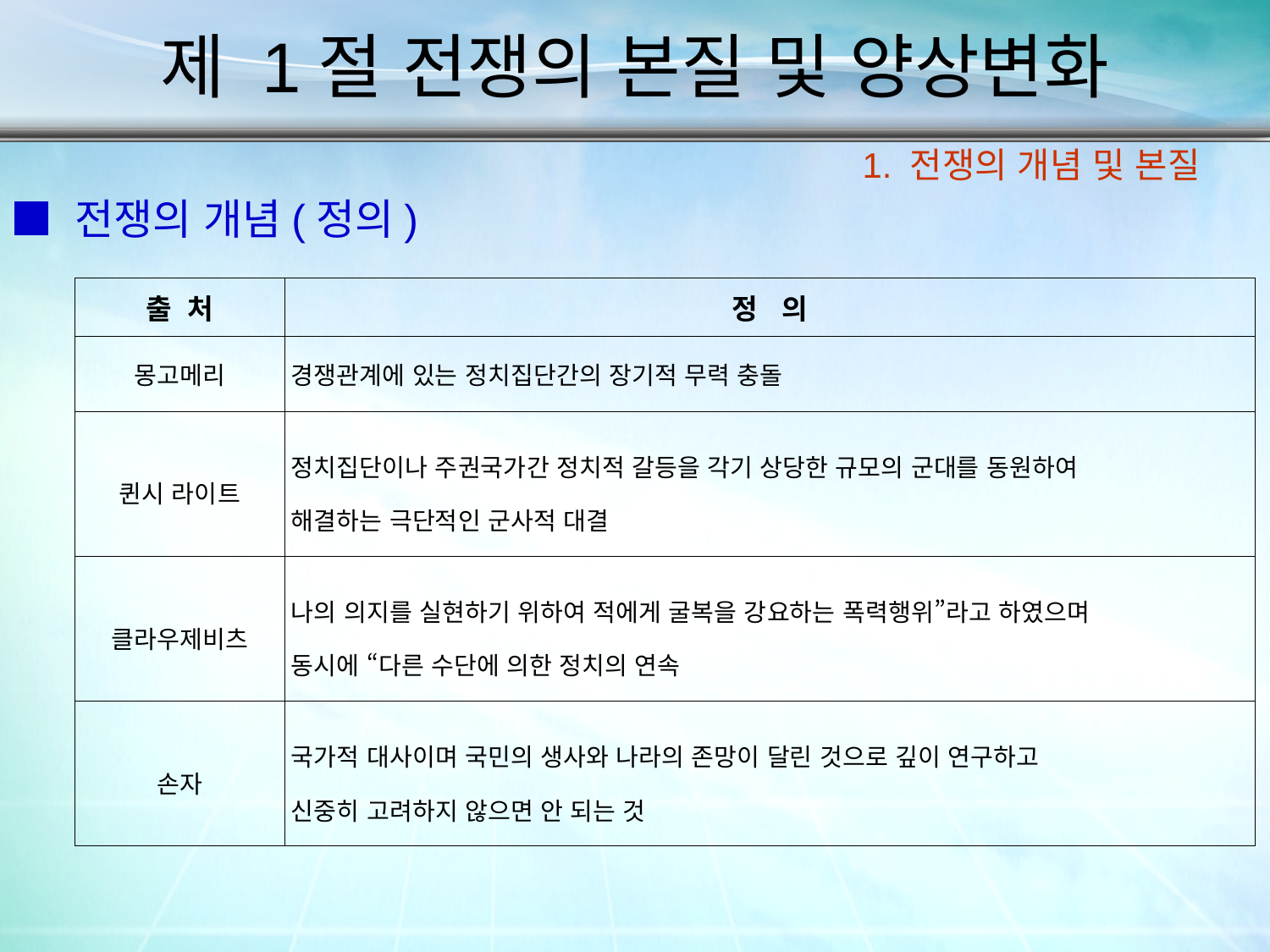

# 제 1절 전쟁의 본질 및 양상변화
1. 전쟁의 개념 및 본질
■ 전쟁의 개념(정의)
| 출 처 | 정 의 |
| --- | --- |
| 몽고메리 | 경쟁관계에 있는 정치집단간의 장기적 무력 충돌 |
| 퀸시 라이트 | 정치집단이나 주권국가간 정치적 갈등을 각기 상당한 규모의 군대를 동원하여 해결하는 극단적인 군사적 대결 |
| 클라우제비츠 | 나의 의지를 실현하기 위하여 적에게 굴복을 강요하는 폭력행위”라고 하였으며 동시에 “다른 수단에 의한 정치의 연속 |
| 손자 | 국가적 대사이며 국민의 생사와 나라의 존망이 달린 것으로 깊이 연구하고 신중히 고려하지 않으면 안 되는 것 |